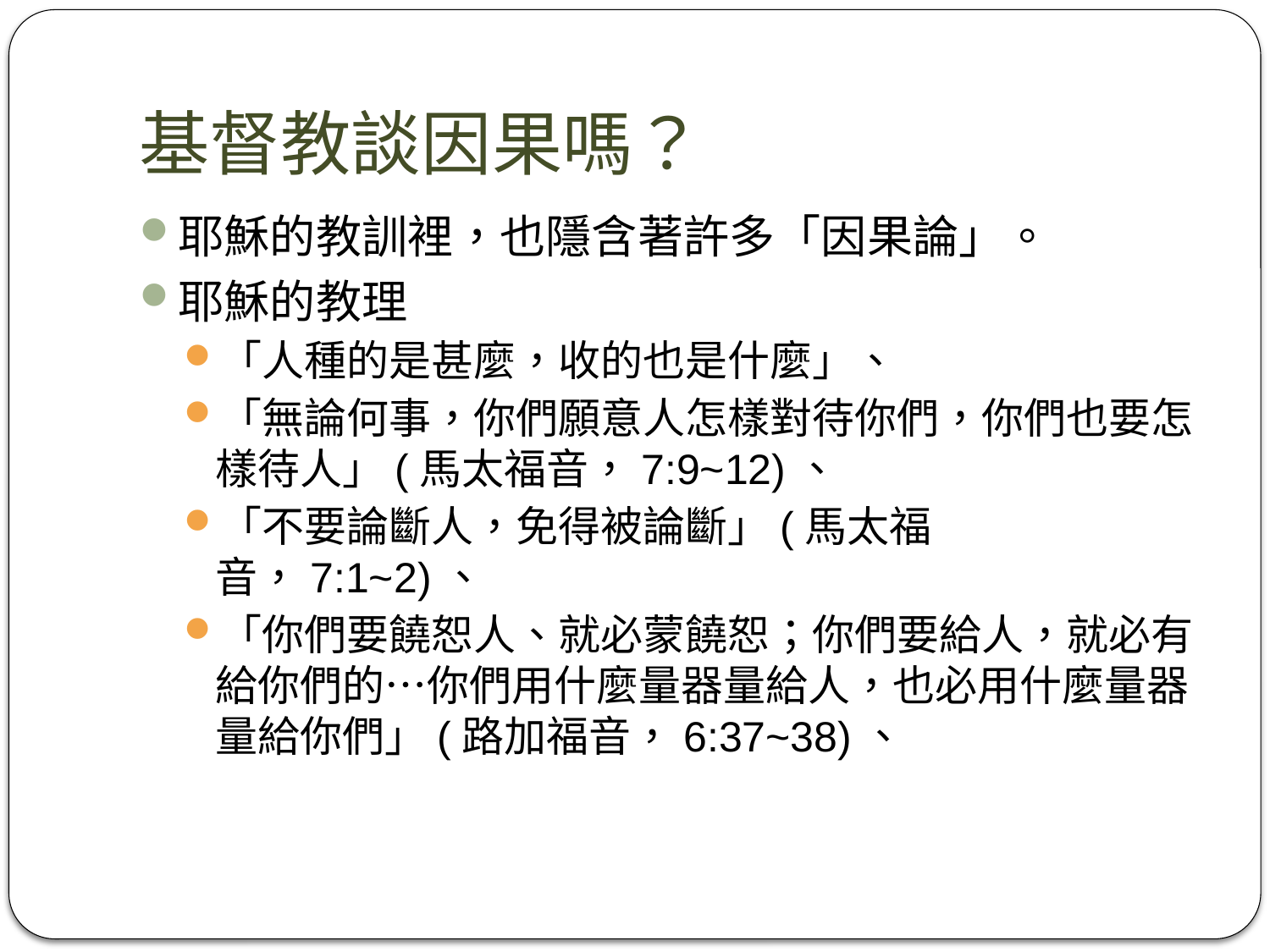

# 基督教談因果嗎？
耶穌的教訓裡，也隱含著許多「因果論」。
耶穌的教理
「人種的是甚麼，收的也是什麼」、
「無論何事，你們願意人怎樣對待你們，你們也要怎樣待人」(馬太福音，7:9~12)、
「不要論斷人，免得被論斷」(馬太福音，7:1~2)、
「你們要饒恕人、就必蒙饒恕；你們要給人，就必有給你們的…你們用什麼量器量給人，也必用什麼量器量給你們」(路加福音，6:37~38)、